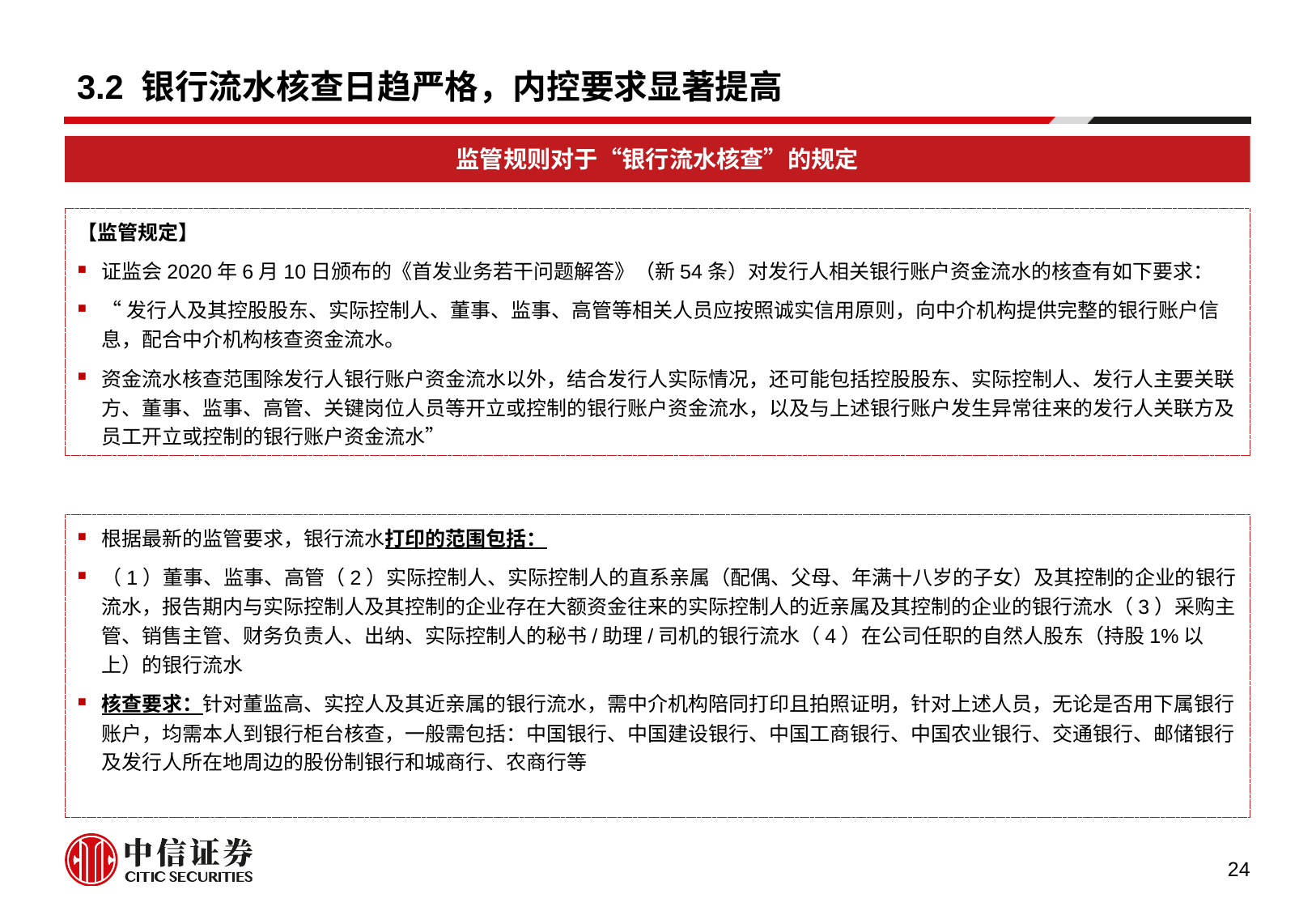

# 3.2 银行流水核查日趋严格，内控要求显著提高
监管规则对于“银行流水核查”的规定
【监管规定】
证监会2020年6月10日颁布的《首发业务若干问题解答》（新54条）对发行人相关银行账户资金流水的核查有如下要求：
“发行人及其控股股东、实际控制人、董事、监事、高管等相关人员应按照诚实信用原则，向中介机构提供完整的银行账户信息，配合中介机构核查资金流水。
资金流水核查范围除发行人银行账户资金流水以外，结合发行人实际情况，还可能包括控股股东、实际控制人、发行人主要关联方、董事、监事、高管、关键岗位人员等开立或控制的银行账户资金流水，以及与上述银行账户发生异常往来的发行人关联方及员工开立或控制的银行账户资金流水”
银行资金流水
核查要求
根据最新的监管要求，银行流水打印的范围包括：
（1）董事、监事、高管（2）实际控制人、实际控制人的直系亲属（配偶、父母、年满十八岁的子女）及其控制的企业的银行流水，报告期内与实际控制人及其控制的企业存在大额资金往来的实际控制人的近亲属及其控制的企业的银行流水（3）采购主管、销售主管、财务负责人、出纳、实际控制人的秘书/助理/司机的银行流水（4）在公司任职的自然人股东（持股1%以上）的银行流水
核查要求：针对董监高、实控人及其近亲属的银行流水，需中介机构陪同打印且拍照证明，针对上述人员，无论是否用下属银行账户，均需本人到银行柜台核查，一般需包括：中国银行、中国建设银行、中国工商银行、中国农业银行、交通银行、邮储银行及发行人所在地周边的股份制银行和城商行、农商行等